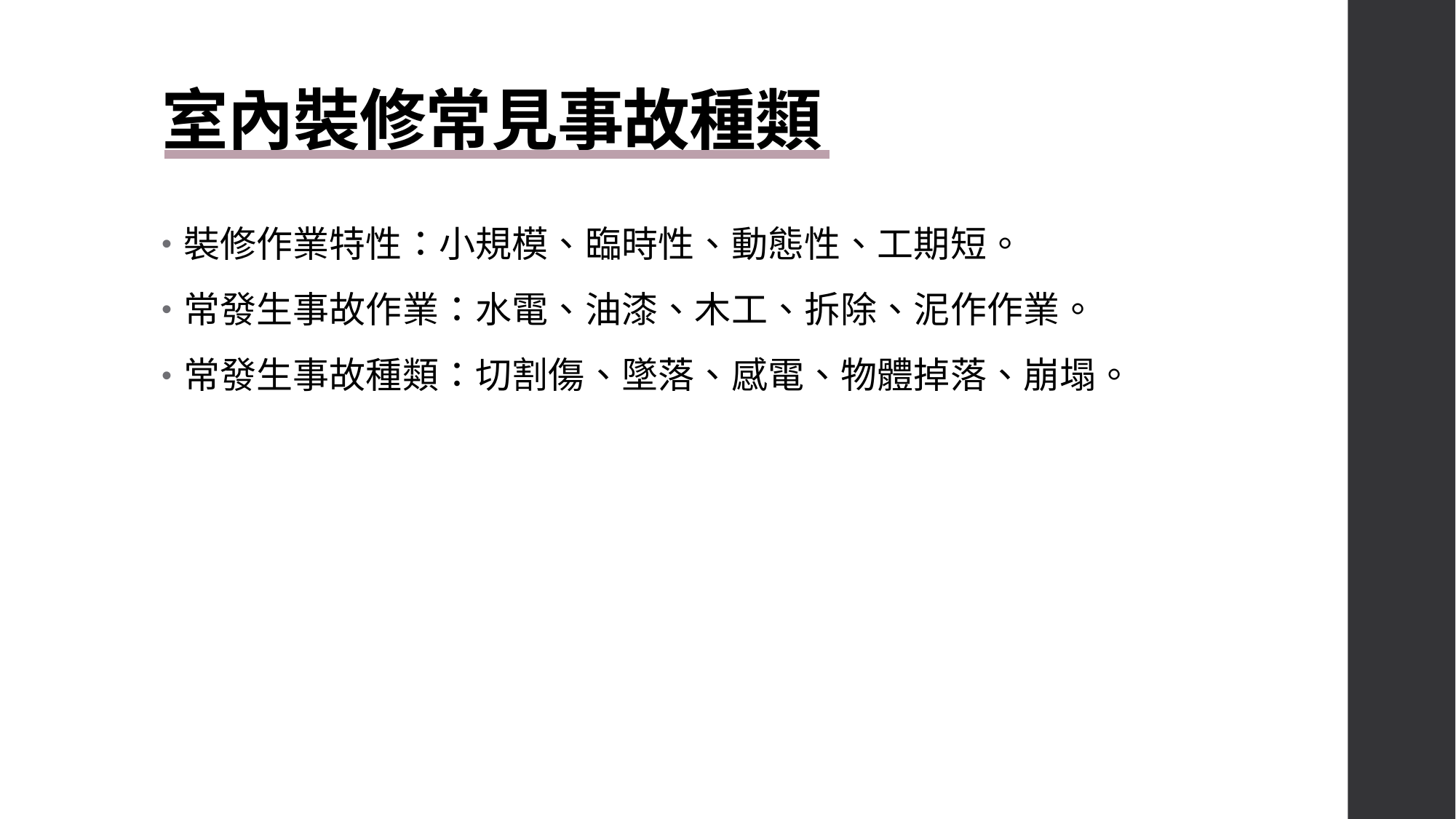

# 室內裝修常見事故種類
裝修作業特性：小規模、臨時性、動態性、工期短。
常發生事故作業：水電、油漆、木工、拆除、泥作作業。
常發生事故種類：切割傷、墜落、感電、物體掉落、崩塌。